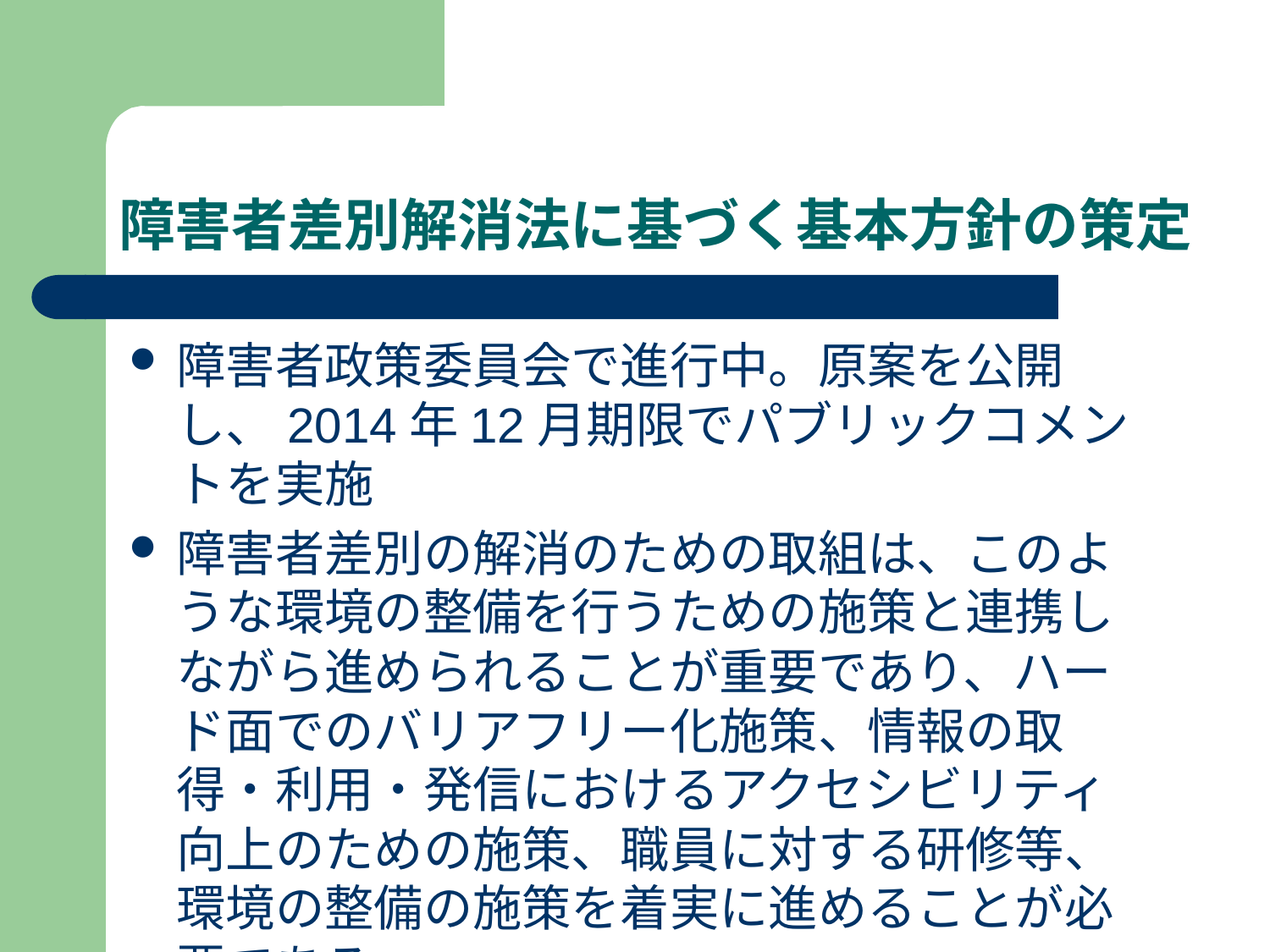

# 障害者差別解消法に基づく基本方針の策定
障害者政策委員会で進行中。原案を公開し、2014年12月期限でパブリックコメントを実施
障害者差別の解消のための取組は、このような環境の整備を行うための施策と連携しながら進められることが重要であり、ハード面でのバリアフリー化施策、情報の取得・利用・発信におけるアクセシビリティ向上のための施策、職員に対する研修等、環境の整備の施策を着実に進めることが必要である